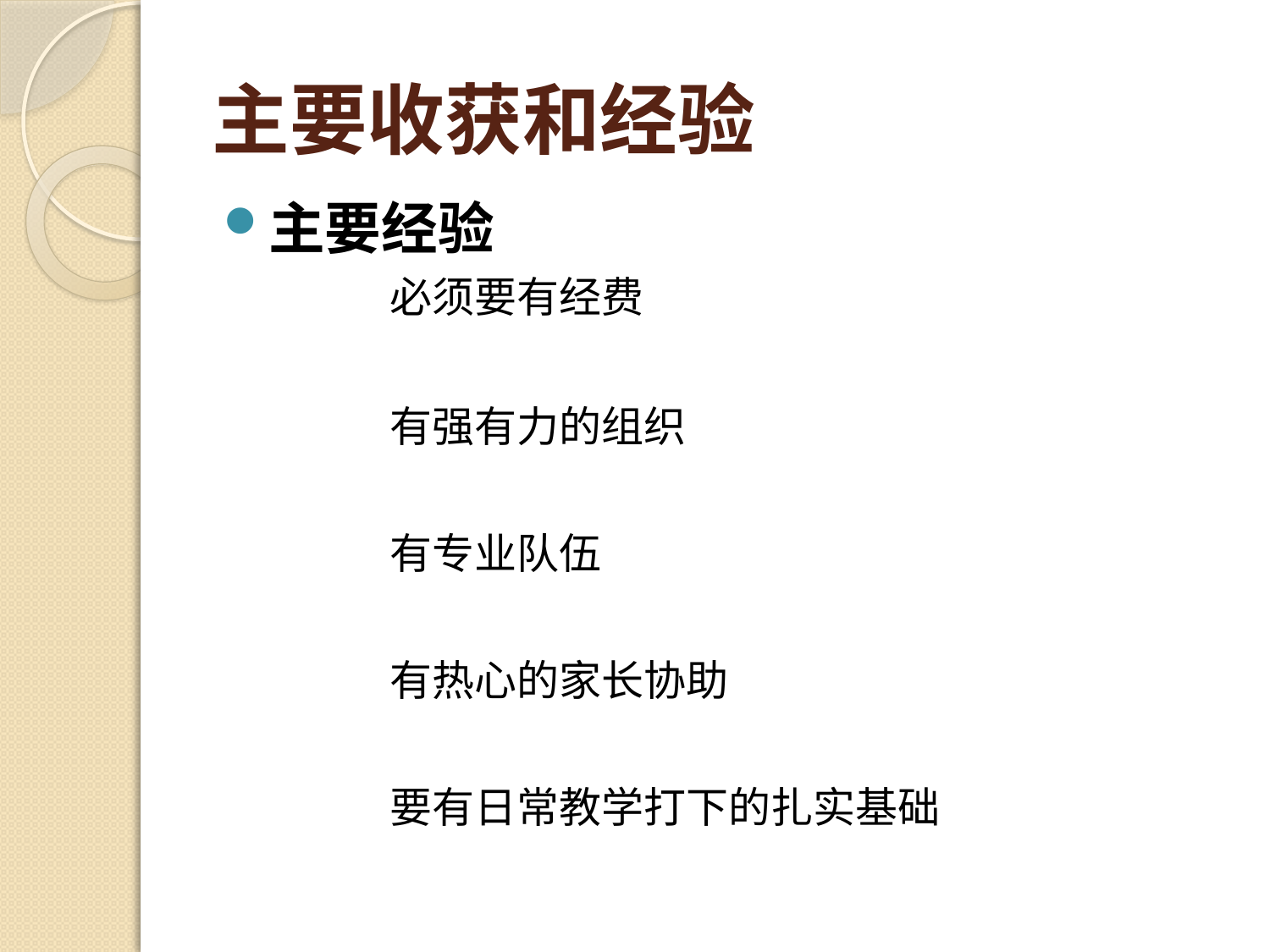

# 主要收获和经验
主要经验
		必须要有经费

		有强有力的组织

		有专业队伍

		有热心的家长协助

		要有日常教学打下的扎实基础